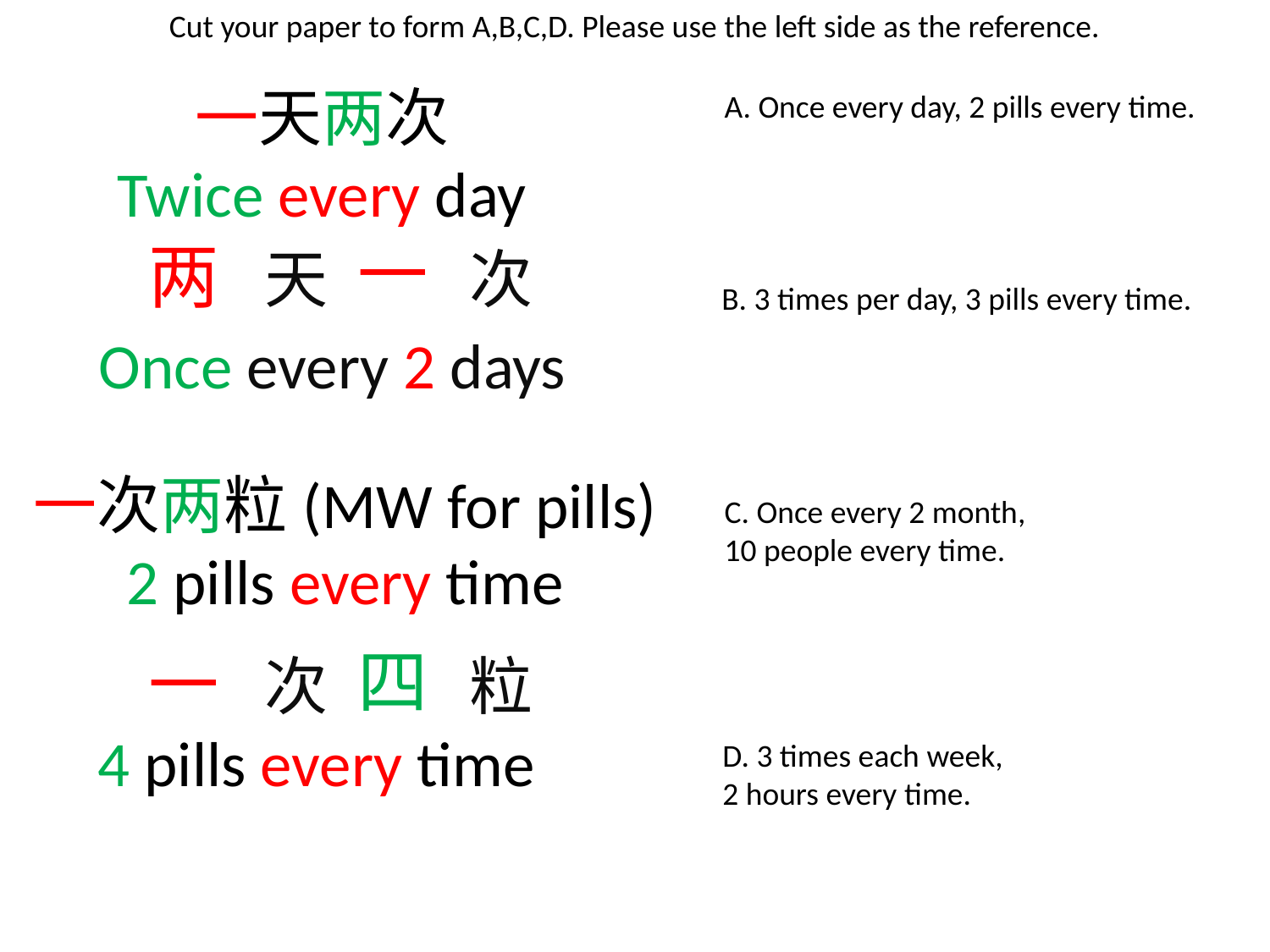

Cut your paper to form A,B,C,D. Please use the left side as the reference.
一天两次
Twice every day
A. Once every day, 2 pills every time.
一
两
          天          次
B. 3 times per day, 3 pills every time.
Once every 2 days
一次两粒(MW for pills)
2 pills every time
C. Once every 2 month,
10 people every time.
四
一
          次          粒
4 pills every time
D. 3 times each week,
2 hours every time.